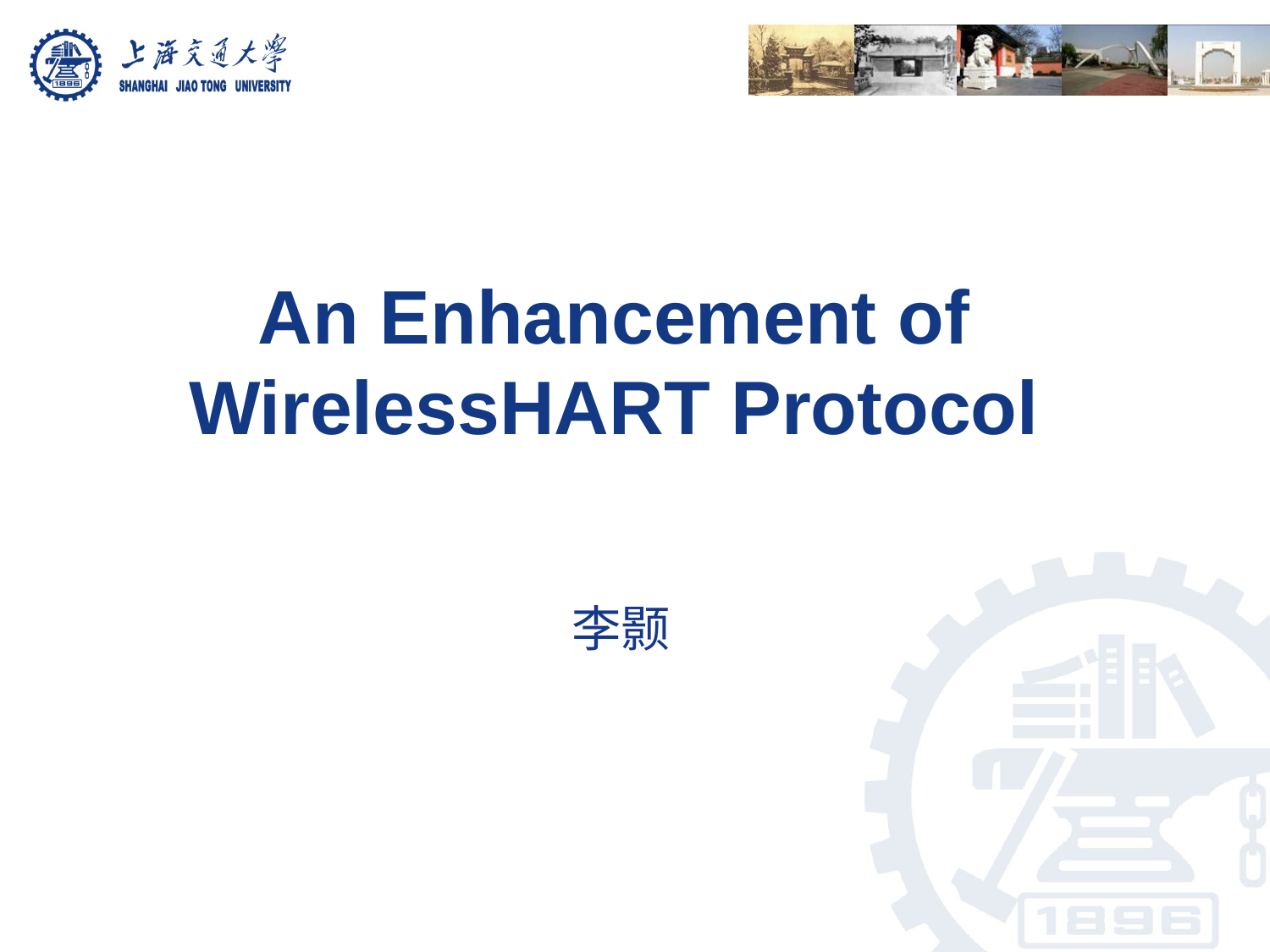

# An Enhancement of WirelessHART Protocol
李颢